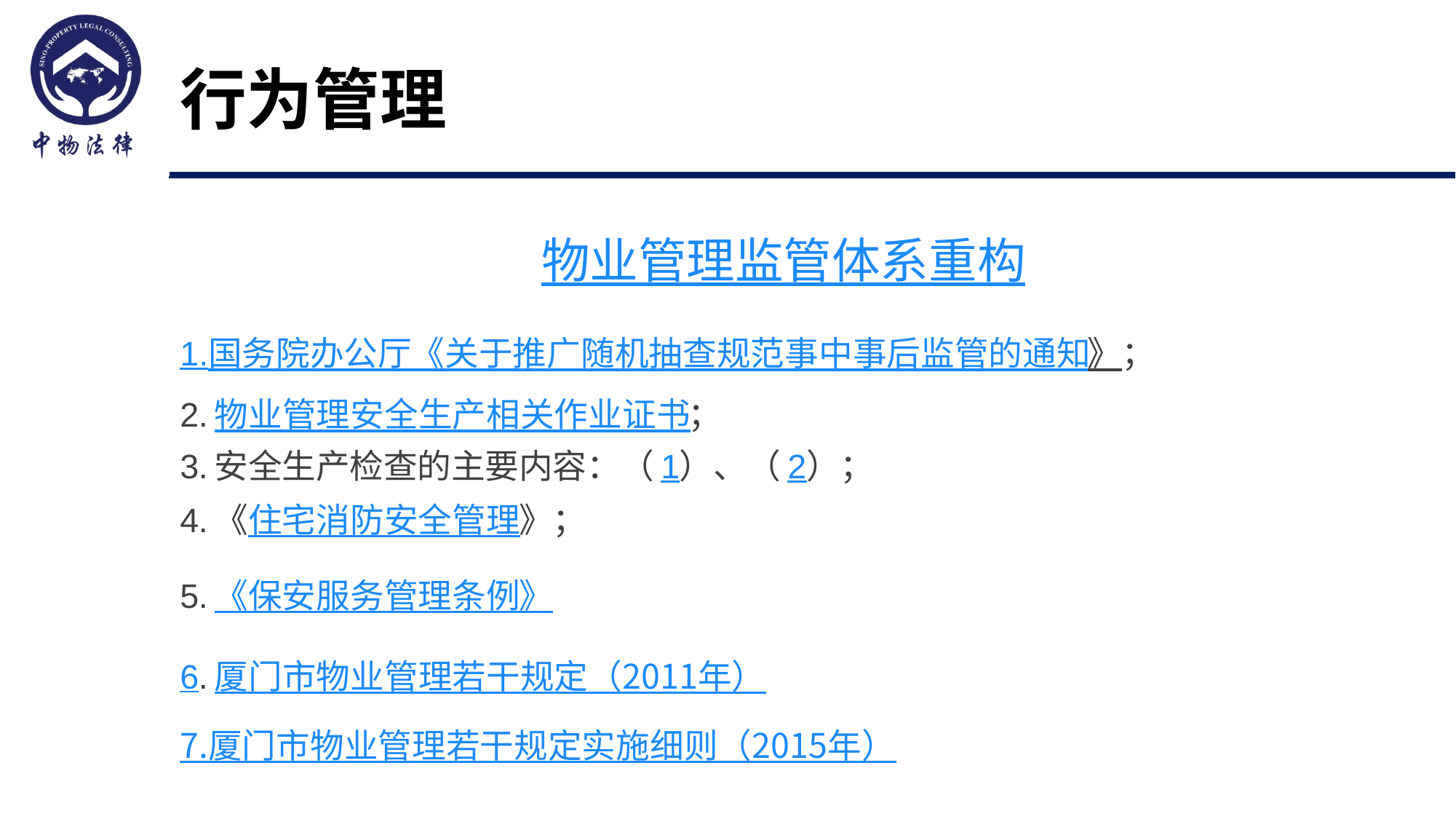

# 行为管理
物业管理监管体系重构
1.国务院办公厅《关于推广随机抽查规范事中事后监管的通知》；
2.物业管理安全生产相关作业证书；
3.安全生产检查的主要内容：（1）、（2）；
4.《住宅消防安全管理》；
5.《保安服务管理条例》
6.厦门市物业管理若干规定（2011年）
7.厦门市物业管理若干规定实施细则（2015年）